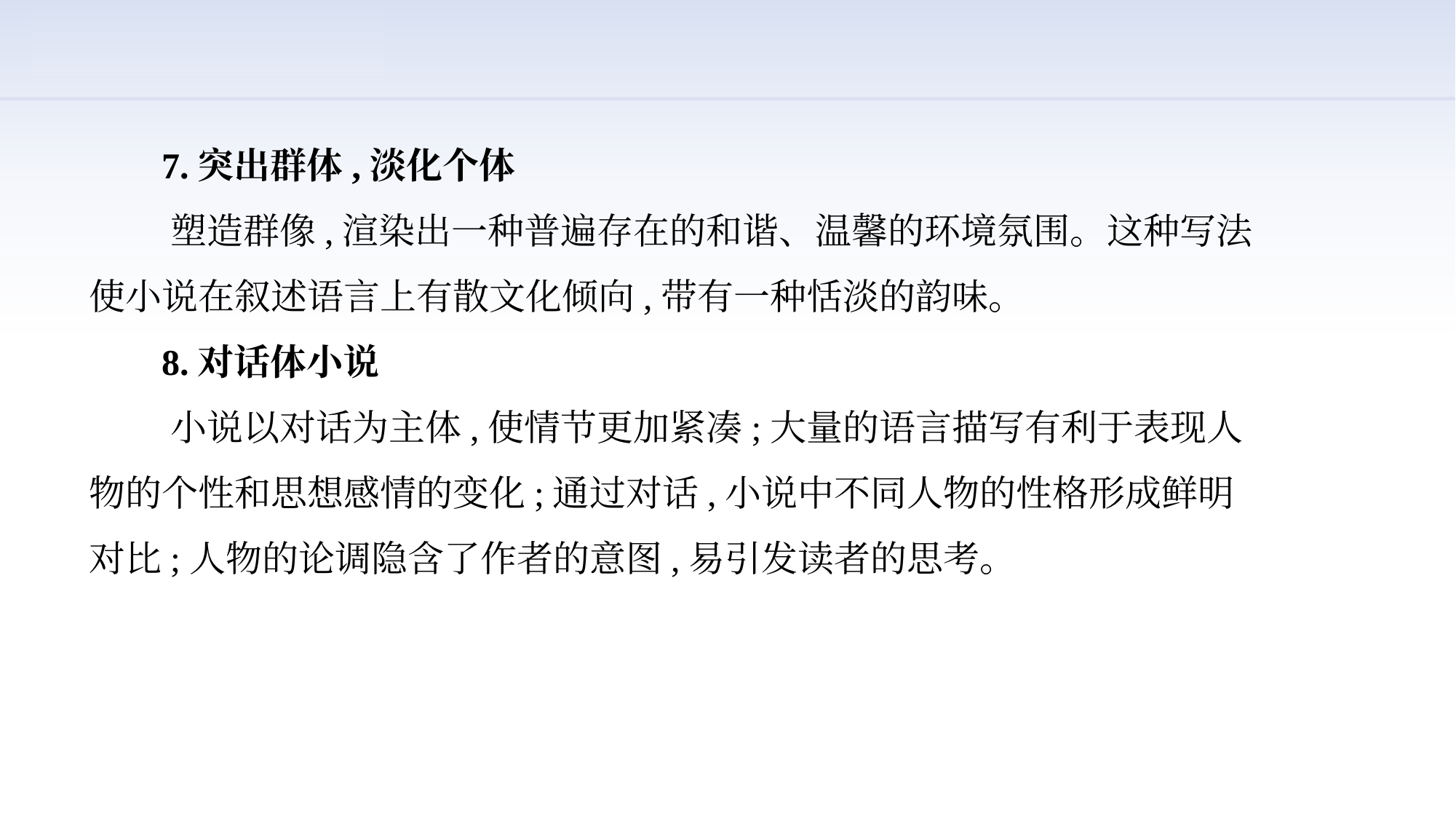

7.突出群体,淡化个体
        塑造群像,渲染出一种普遍存在的和谐、温馨的环境氛围。这种写法使小说在叙述语言上有散文化倾向,带有一种恬淡的韵味。
        8.对话体小说
        小说以对话为主体,使情节更加紧凑;大量的语言描写有利于表现人物的个性和思想感情的变化;通过对话,小说中不同人物的性格形成鲜明对比;人物的论调隐含了作者的意图,易引发读者的思考。